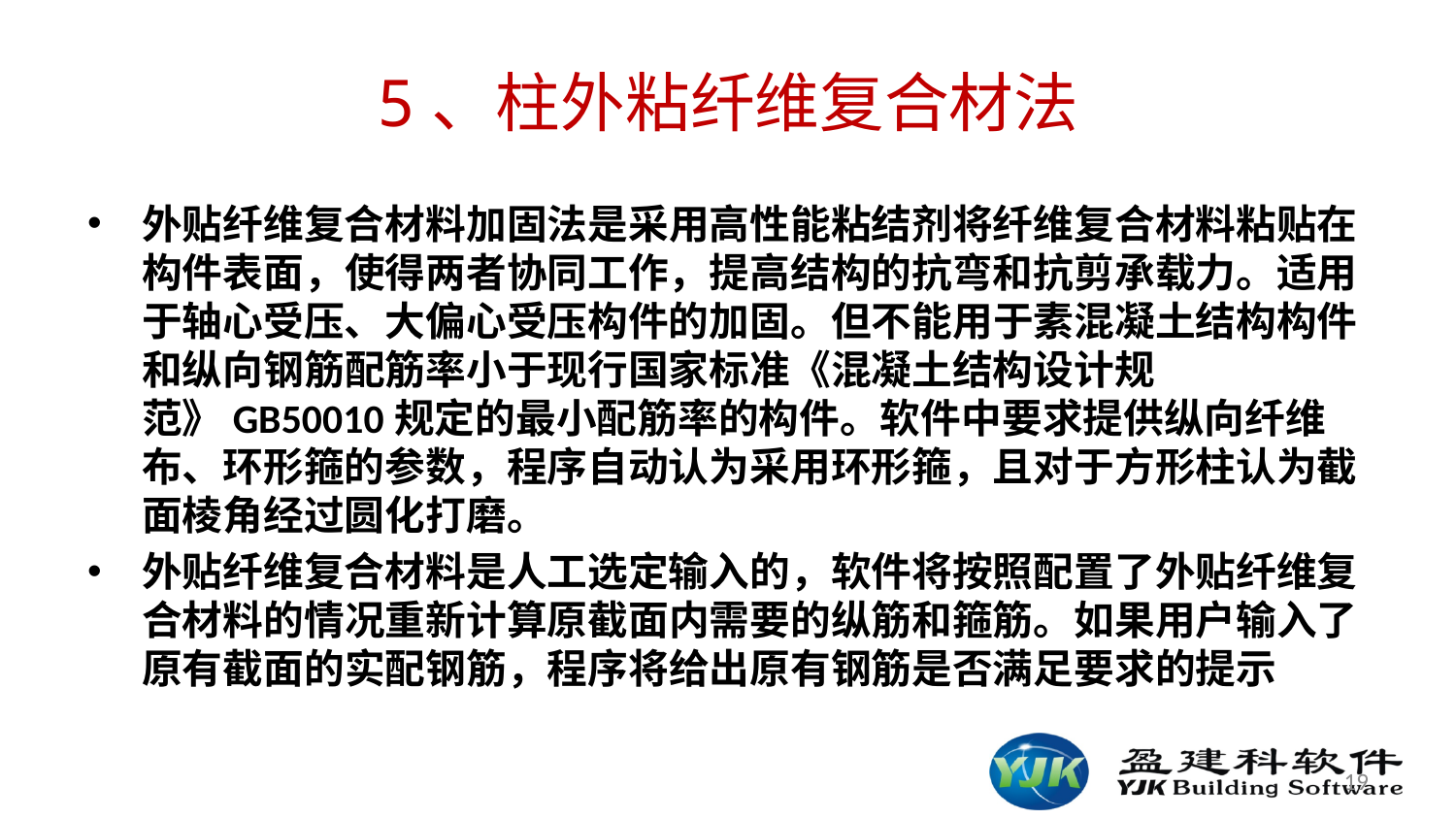

# 5、柱外粘纤维复合材法
外贴纤维复合材料加固法是采用高性能粘结剂将纤维复合材料粘贴在构件表面，使得两者协同工作，提高结构的抗弯和抗剪承载力。适用于轴心受压、大偏心受压构件的加固。但不能用于素混凝土结构构件和纵向钢筋配筋率小于现行国家标准《混凝土结构设计规范》GB50010规定的最小配筋率的构件。软件中要求提供纵向纤维布、环形箍的参数，程序自动认为采用环形箍，且对于方形柱认为截面棱角经过圆化打磨。
外贴纤维复合材料是人工选定输入的，软件将按照配置了外贴纤维复合材料的情况重新计算原截面内需要的纵筋和箍筋。如果用户输入了原有截面的实配钢筋，程序将给出原有钢筋是否满足要求的提示
19